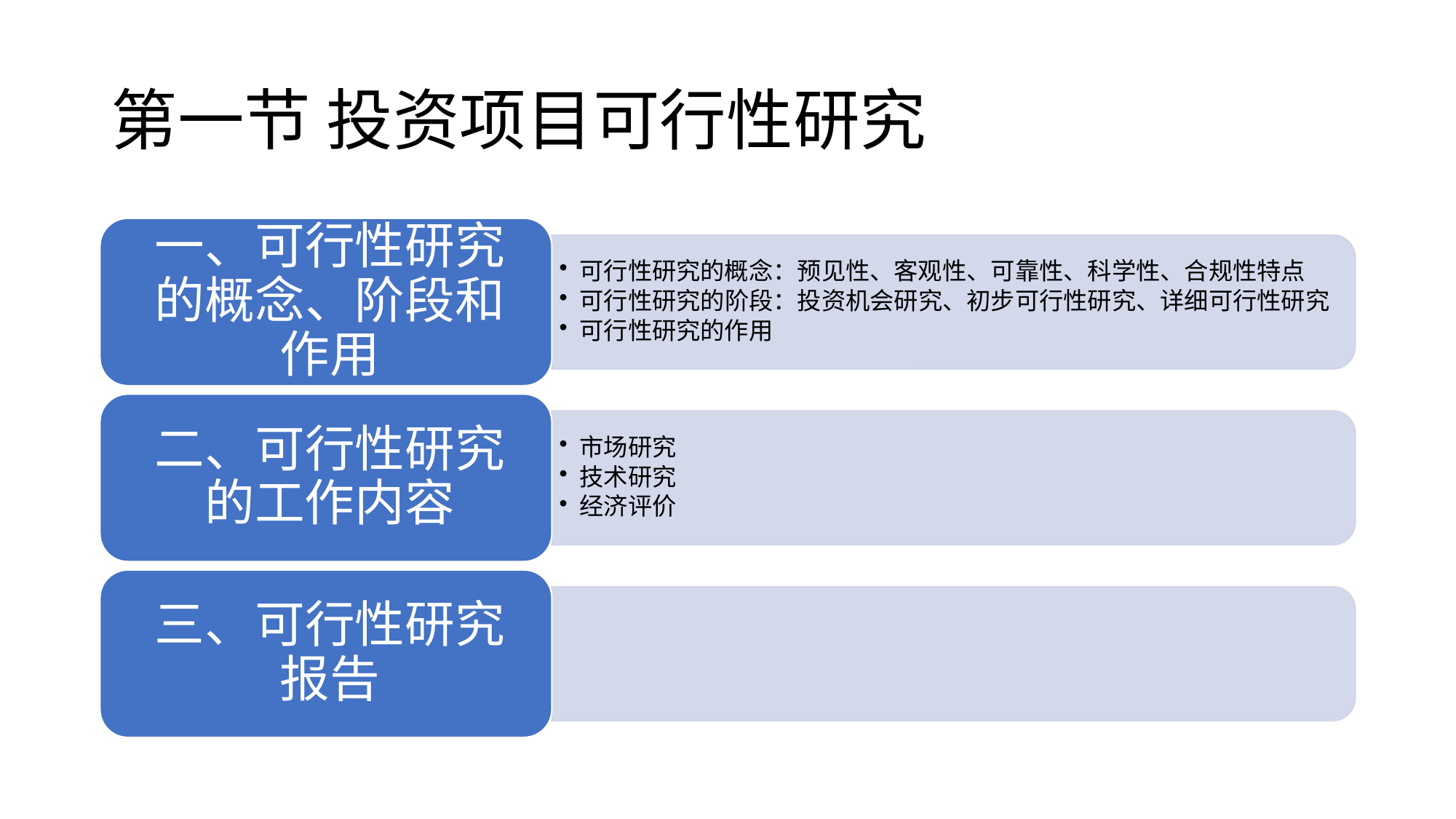

# 第一节 投资项目可行性研究
可行性研究的概念：预见性、客观性、可靠性、科学性、合规性特点
可行性研究的阶段：投资机会研究、初步可行性研究、详细可行性研究
可行性研究的作用
一、可行性研究的概念、阶段和作用
市场研究
技术研究
经济评价
二、可行性研究的工作内容

三、可行性研究报告